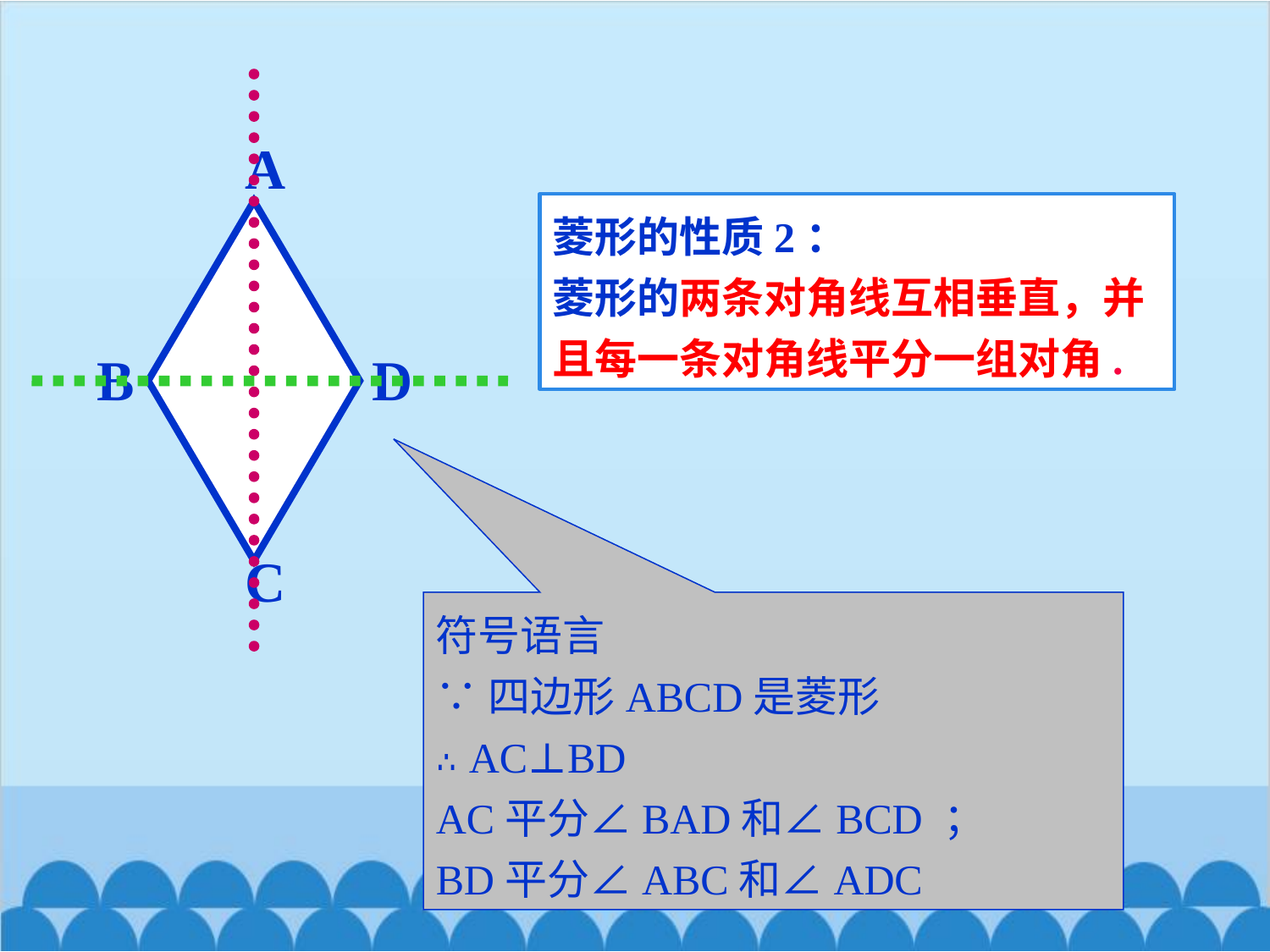

A

B
D
C
菱形的性质2：
菱形的两条对角线互相垂直，并且每一条对角线平分一组对角.

符号语言
∵四边形ABCD是菱形
∴ AC⊥BD
AC平分∠BAD和∠BCD ；
BD平分∠ABC和∠ADC